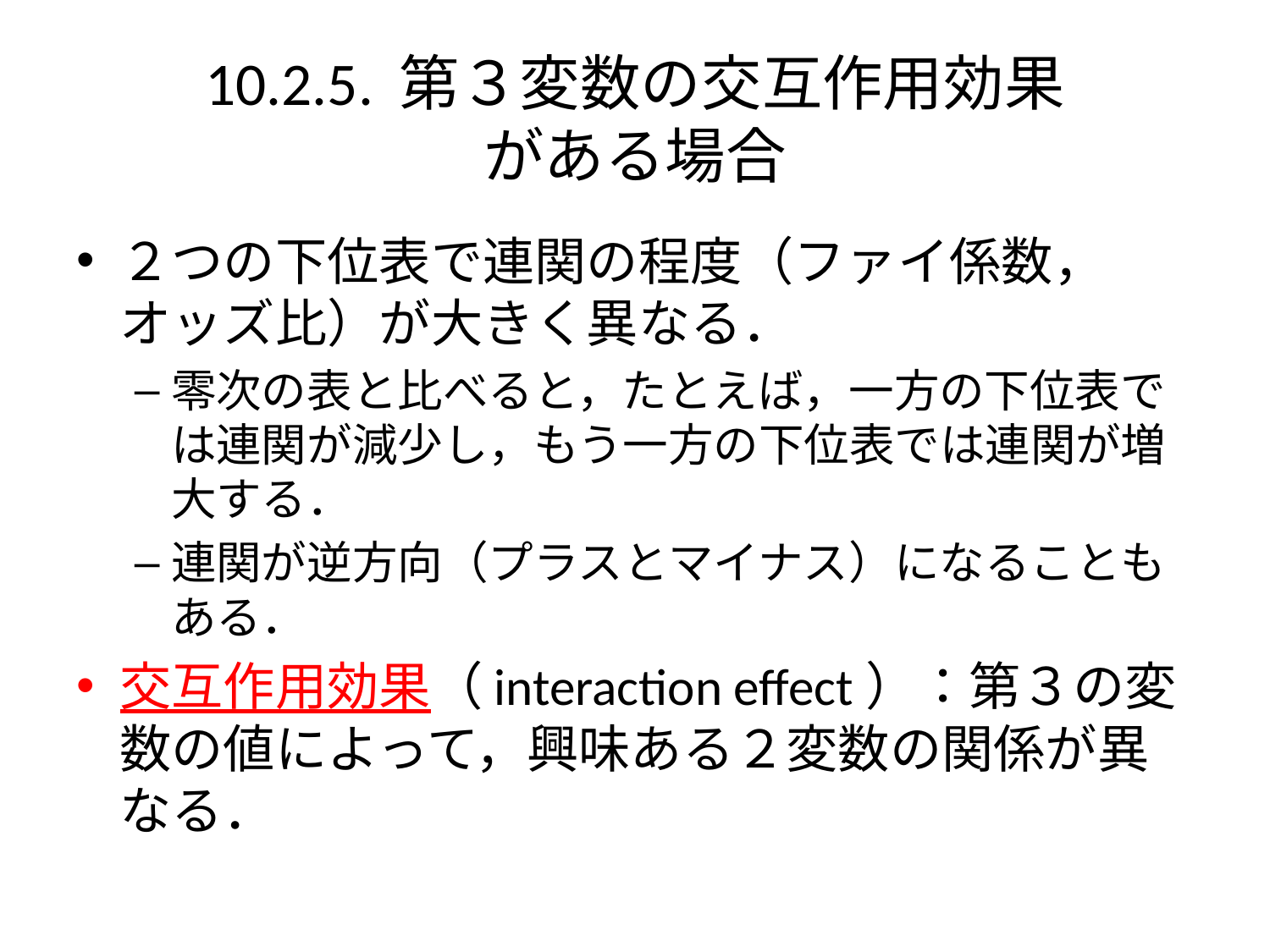

# 10.2.5. 第３変数の交互作用効果 がある場合
２つの下位表で連関の程度（ファイ係数，オッズ比）が大きく異なる．
零次の表と比べると，たとえば，一方の下位表では連関が減少し，もう一方の下位表では連関が増大する．
連関が逆方向（プラスとマイナス）になることもある．
交互作用効果（interaction effect）：第３の変数の値によって，興味ある２変数の関係が異なる．